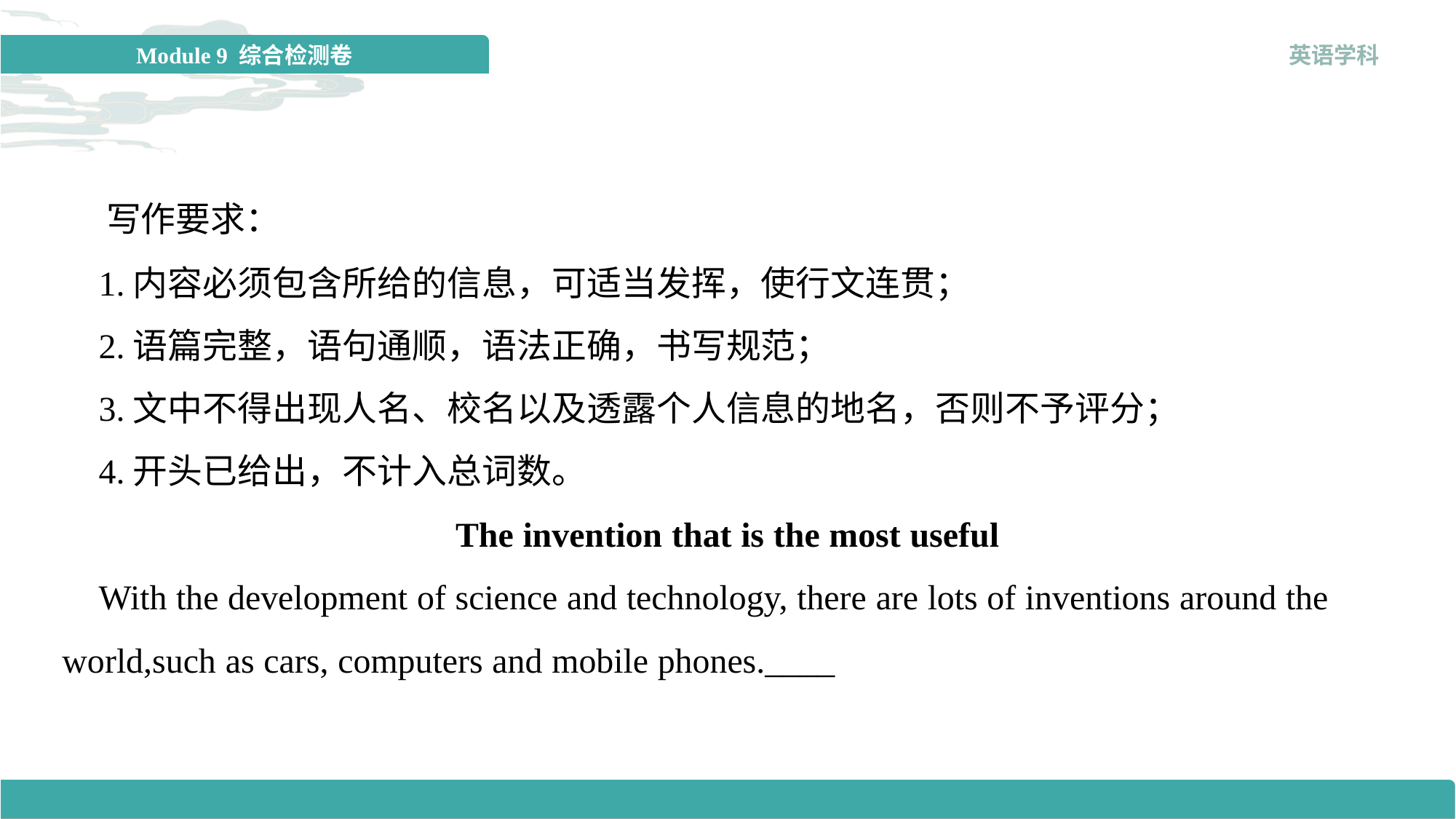

写作要求：
    1.内容必须包含所给的信息，可适当发挥，使行文连贯；
    2.语篇完整，语句通顺，语法正确，书写规范；
    3.文中不得出现人名、校名以及透露个人信息的地名，否则不予评分；
    4.开头已给出，不计入总词数。
The invention that is the most useful
    With the development of science and technology, there are lots of inventions around the world,such as cars, computers and mobile phones.____